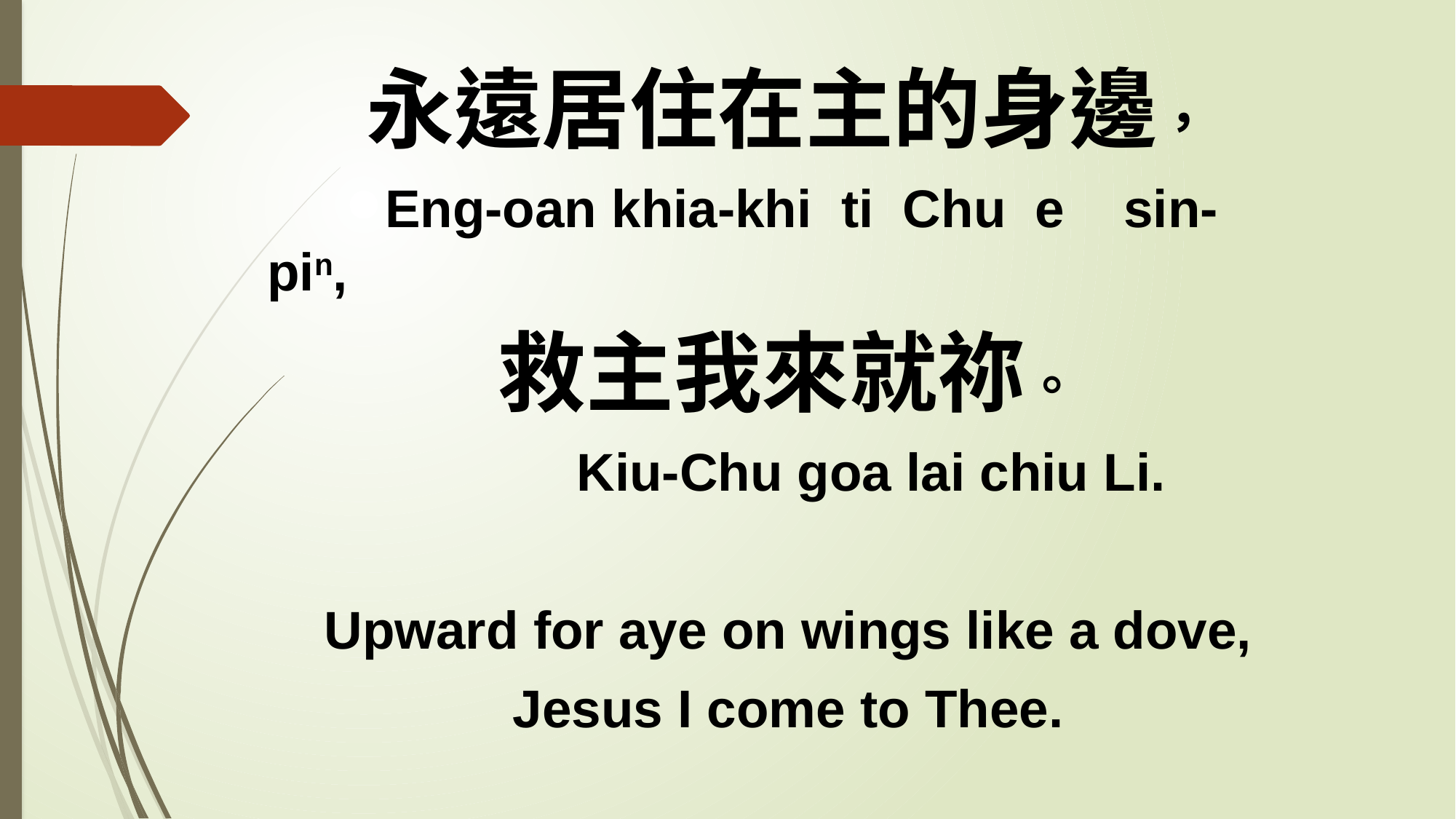

永遠居住在主的身邊，
        Eng-oan khia-khi  ti  Chu  e    sin- pin,
救主我來就祢。
                     Kiu-Chu goa lai chiu Li.

Upward for aye on wings like a dove,
Jesus I come to Thee.